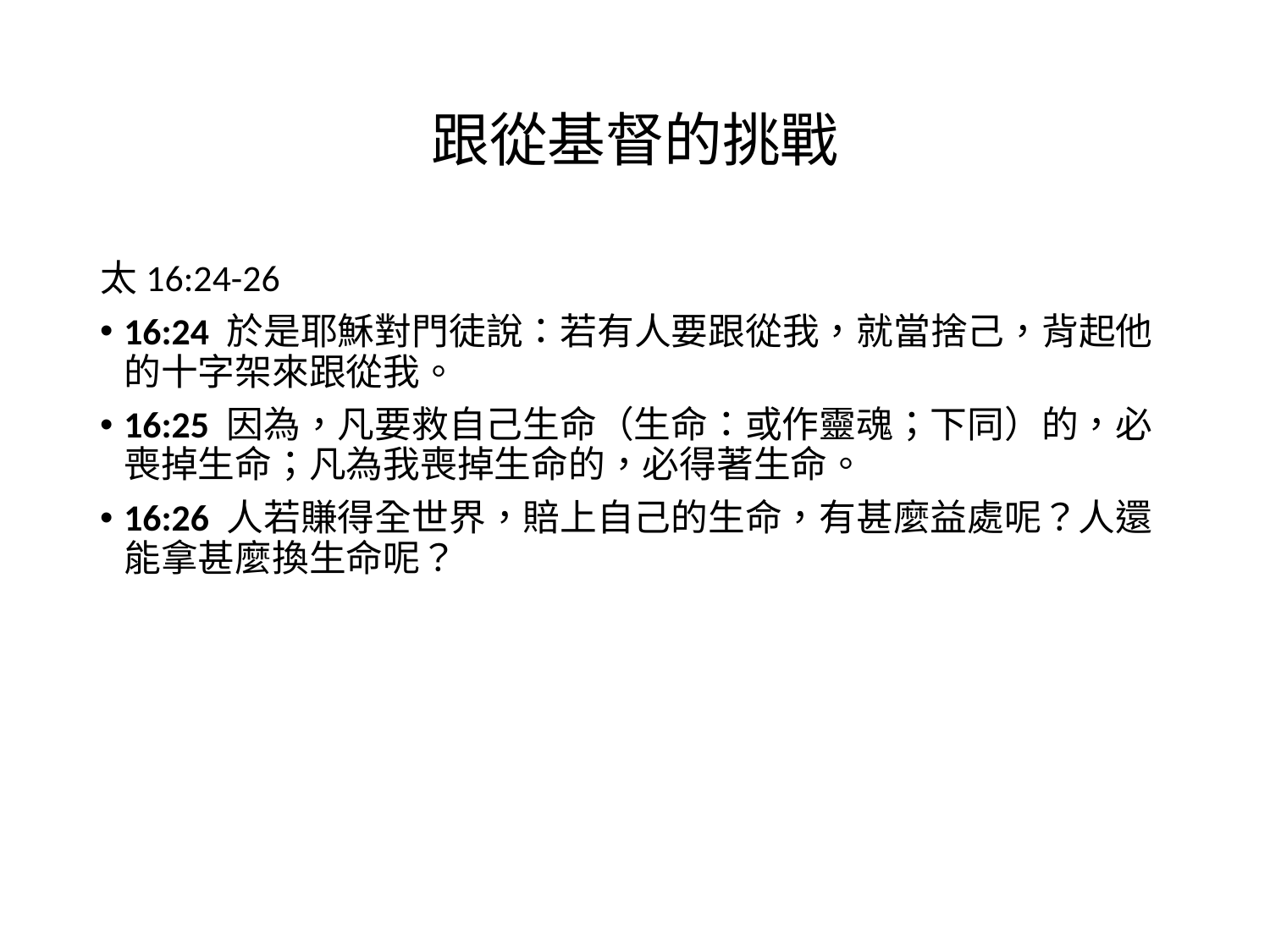

# 跟從基督的挑戰
太16:24-26
16:24 於是耶穌對門徒說：若有人要跟從我，就當捨己，背起他的十字架來跟從我。
16:25 因為，凡要救自己生命（生命：或作靈魂；下同）的，必喪掉生命；凡為我喪掉生命的，必得著生命。
16:26 人若賺得全世界，賠上自己的生命，有甚麼益處呢？人還能拿甚麼換生命呢？